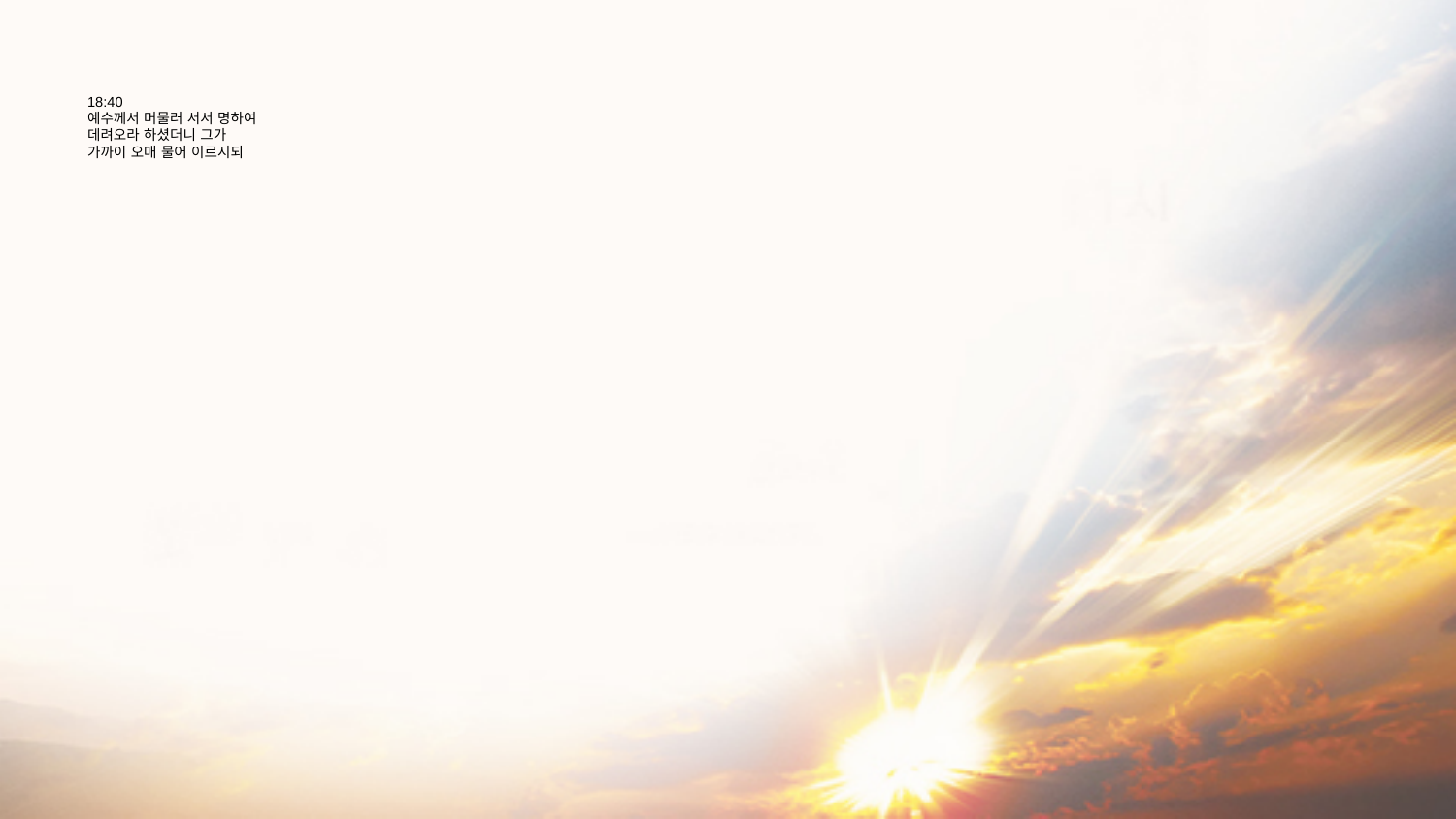

# 18:40 예수께서 머물러 서서 명하여 데려오라 하셨더니 그가 가까이 오매 물어 이르시되